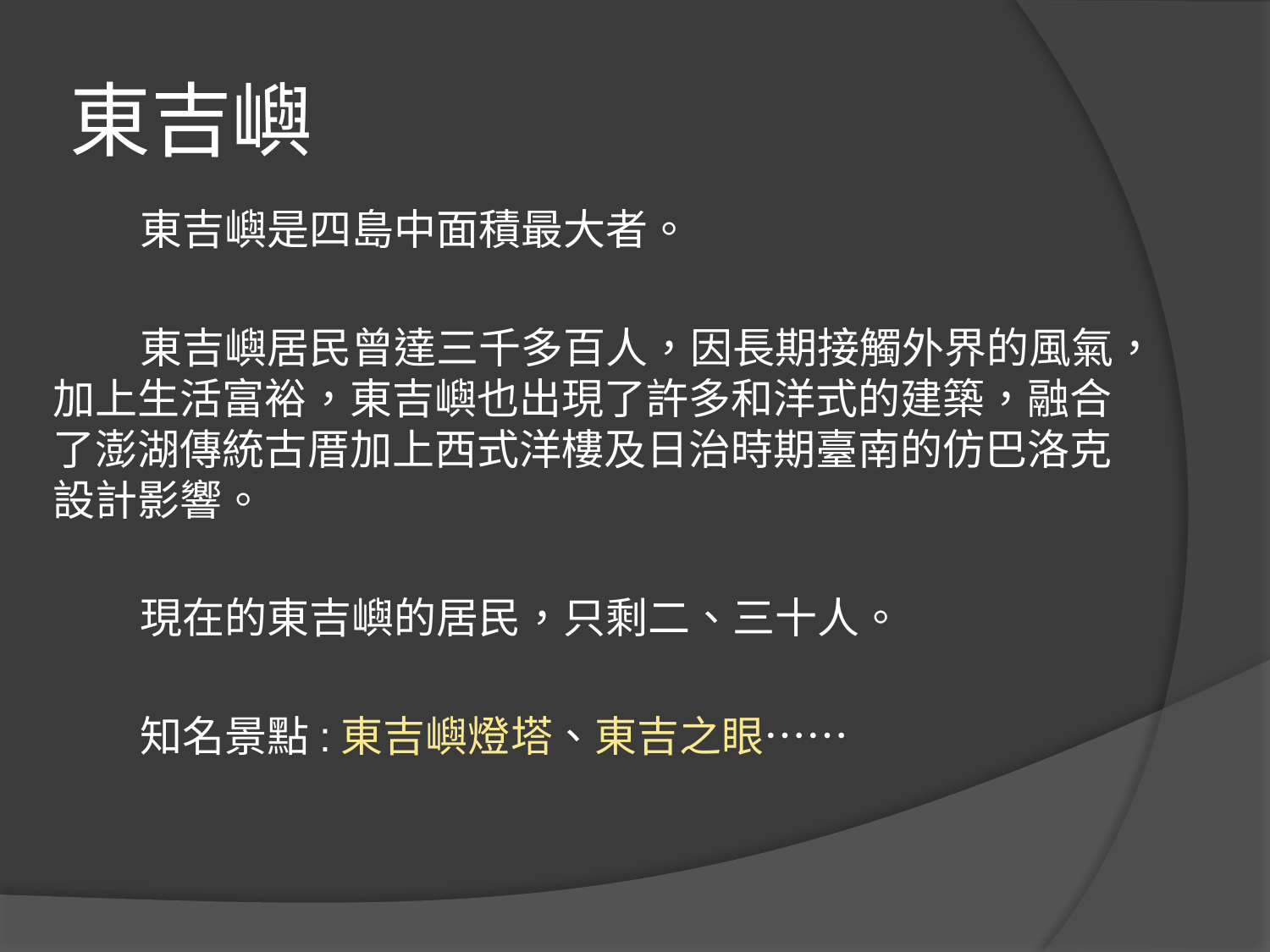

# 東吉嶼
        東吉嶼是四島中面積最大者。

        東吉嶼居民曾達三千多百人，因長期接觸外界的風氣，加上生活富裕，東吉嶼也出現了許多和洋式的建築，融合了澎湖傳統古厝加上西式洋樓及日治時期臺南的仿巴洛克設計影響。

        現在的東吉嶼的居民，只剩二、三十人。

        知名景點:東吉嶼燈塔、東吉之眼……